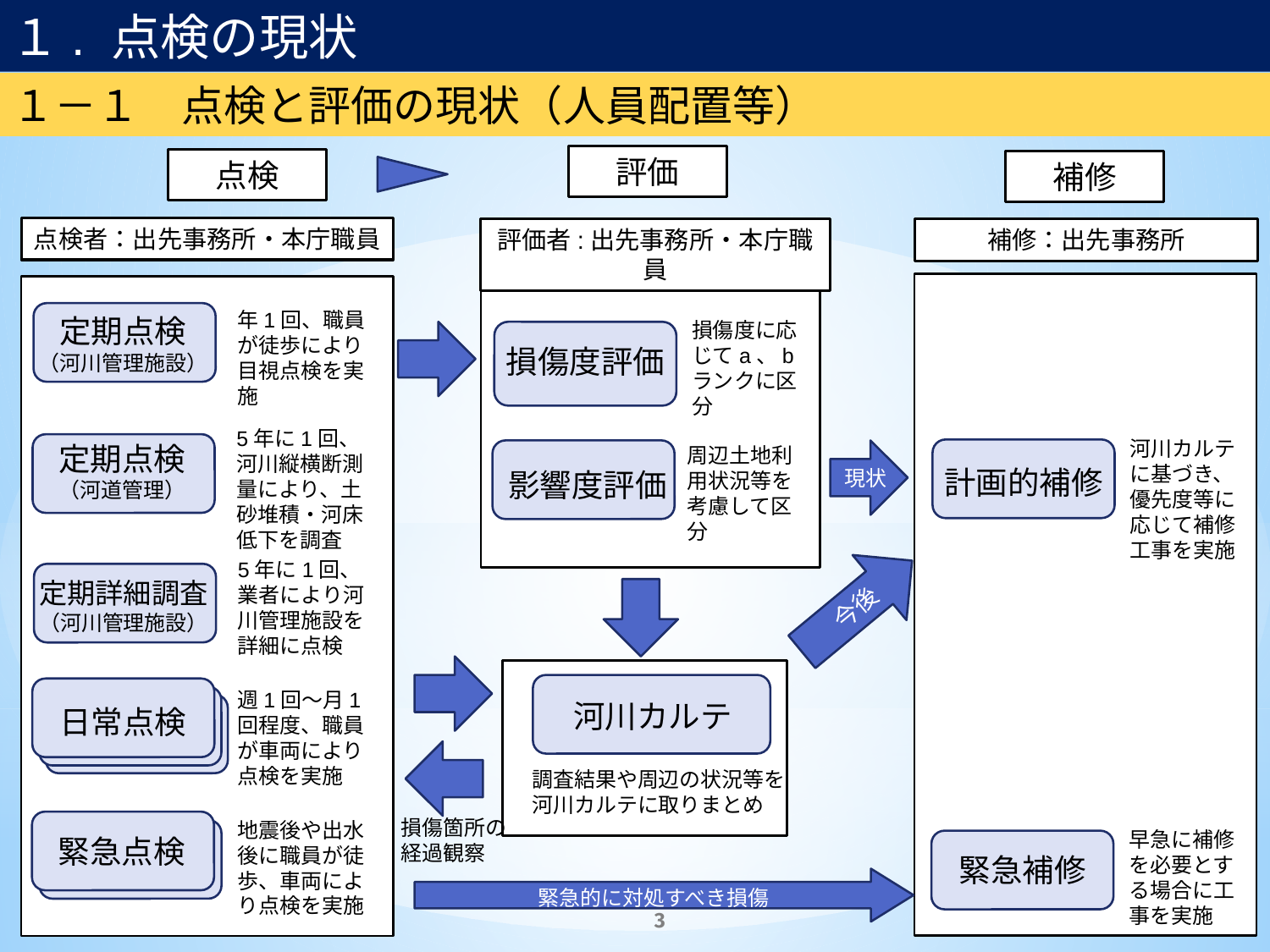

１. 点検の現状
１－１　点検と評価の現状（人員配置等）

評価

損傷度に応じてa、bランクに区分

損傷度評価
点検

年1回、職員が徒歩により目視点検を実施

定期点検
（河川管理施設）

日常点検
週1回～月1回程度、職員が車両により点検を実施
地震後や出水後に職員が徒歩、車両により点検を実施

緊急点検
補修

河川カルテに基づき、優先度等に応じて補修工事を実施

計画的補修
点検者：出先事務所・本庁職員
評価者:出先事務所・本庁職員
補修：出先事務所

5年に1回、河川縦横断測量により、土砂堆積・河床低下を調査
定期点検
（河道管理）

周辺土地利用状況等を考慮して区分

現状
影響度評価
5年に1回、業者により河川管理施設を詳細に点検

定期詳細調査
（河川管理施設）

今後

河川カルテ

調査結果や周辺の状況等を
河川カルテに取りまとめ
損傷箇所の
経過観察
早急に補修を必要とする場合に工事を実施

緊急補修

緊急的に対処すべき損傷
3